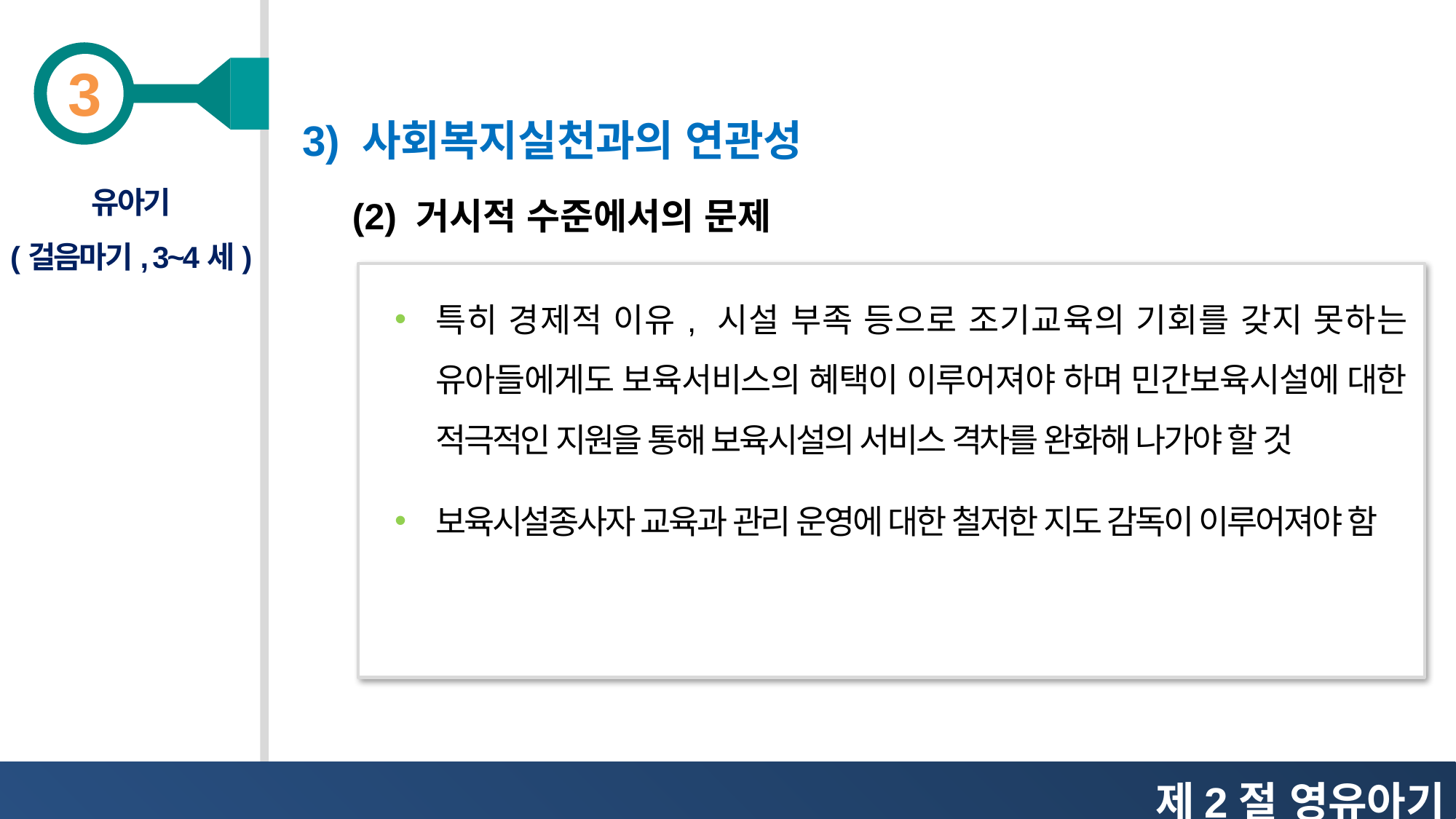

3) 사회복지실천과의 연관성
유아기
(걸음마기, 3~4세)
(2) 거시적 수준에서의 문제

특히 경제적 이유, 시설 부족 등으로 조기교육의 기회를 갖지 못하는 유아들에게도 보육서비스의 혜택이 이루어져야 하며 민간보육시설에 대한 적극적인 지원을 통해 보육시설의 서비스 격차를 완화해 나가야 할 것

보육시설종사자 교육과 관리 운영에 대한 철저한 지도 감독이 이루어져야 함
제2절 영유아기